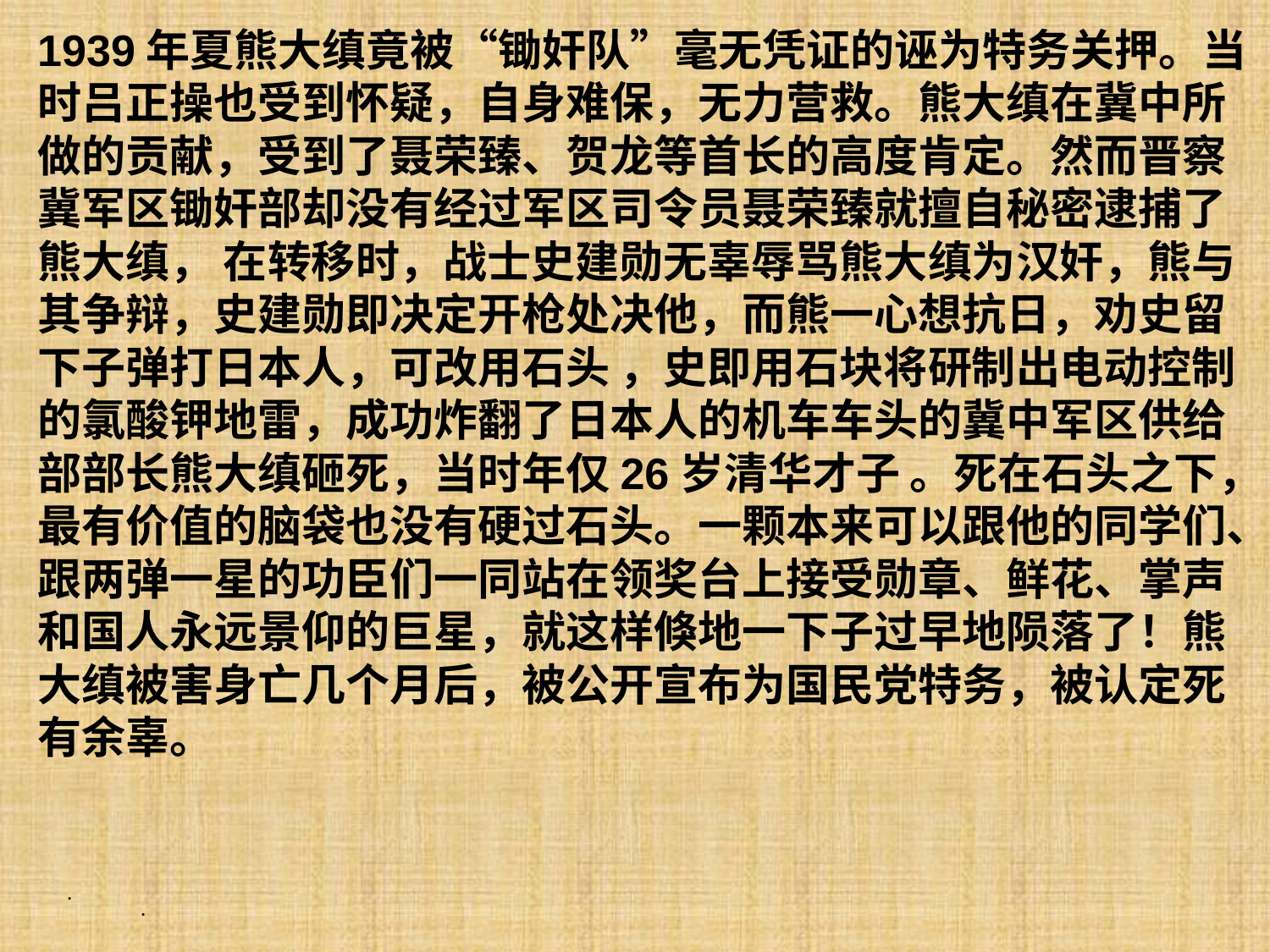

1939年夏熊大缜竟被“锄奸队”毫无凭证的诬为特务关押。当时吕正操也受到怀疑，自身难保，无力营救。熊大缜在冀中所做的贡献，受到了聂荣臻、贺龙等首长的高度肯定。然而晋察冀军区锄奸部却没有经过军区司令员聂荣臻就擅自秘密逮捕了熊大缜， 在转移时，战士史建勋无辜辱骂熊大缜为汉奸，熊与其争辩，史建勋即决定开枪处决他，而熊一心想抗日，劝史留下子弹打日本人，可改用石头 ，史即用石块将研制出电动控制的氯酸钾地雷，成功炸翻了日本人的机车车头的冀中军区供给部部长熊大缜砸死，当时年仅26岁清华才子 。死在石头之下，最有价值的脑袋也没有硬过石头。一颗本来可以跟他的同学们、跟两弹一星的功臣们一同站在领奖台上接受勋章、鲜花、掌声和国人永远景仰的巨星，就这样倏地一下子过早地陨落了！熊大缜被害身亡几个月后，被公开宣布为国民党特务，被认定死有余辜。
.
.